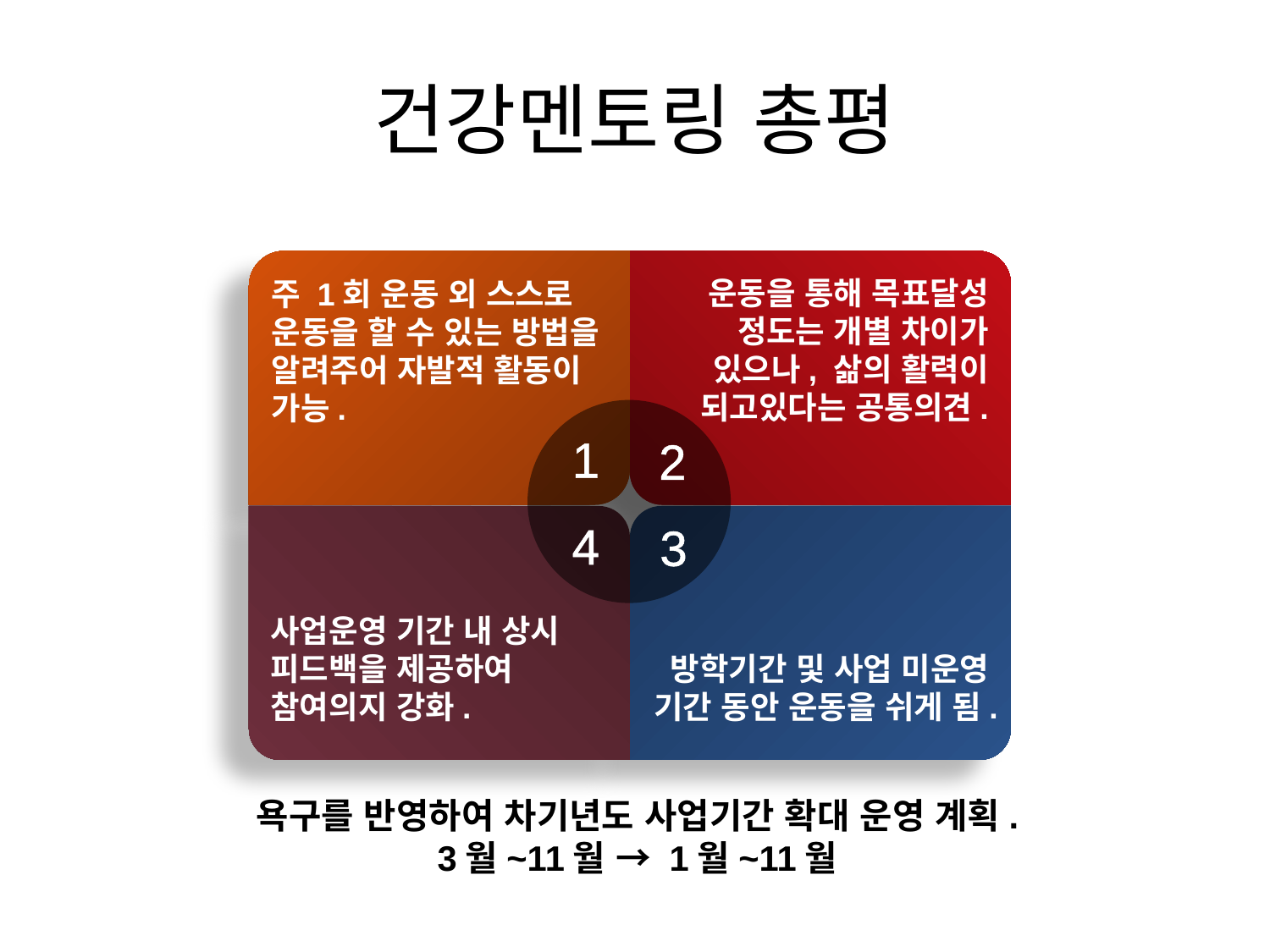

# 건강멘토링 총평
주 1회 운동 외 스스로 운동을 할 수 있는 방법을 알려주어 자발적 활동이 가능.
운동을 통해 목표달성 정도는 개별 차이가 있으나, 삶의 활력이 되고있다는 공통의견.

1
2
사업운영 기간 내 상시 피드백을 제공하여 참여의지 강화.
방학기간 및 사업 미운영 기간 동안 운동을 쉬게 됨.
4
3
욕구를 반영하여 차기년도 사업기간 확대 운영 계획.
3월~11월 → 1월~11월
Designed by Guild Design Inc.